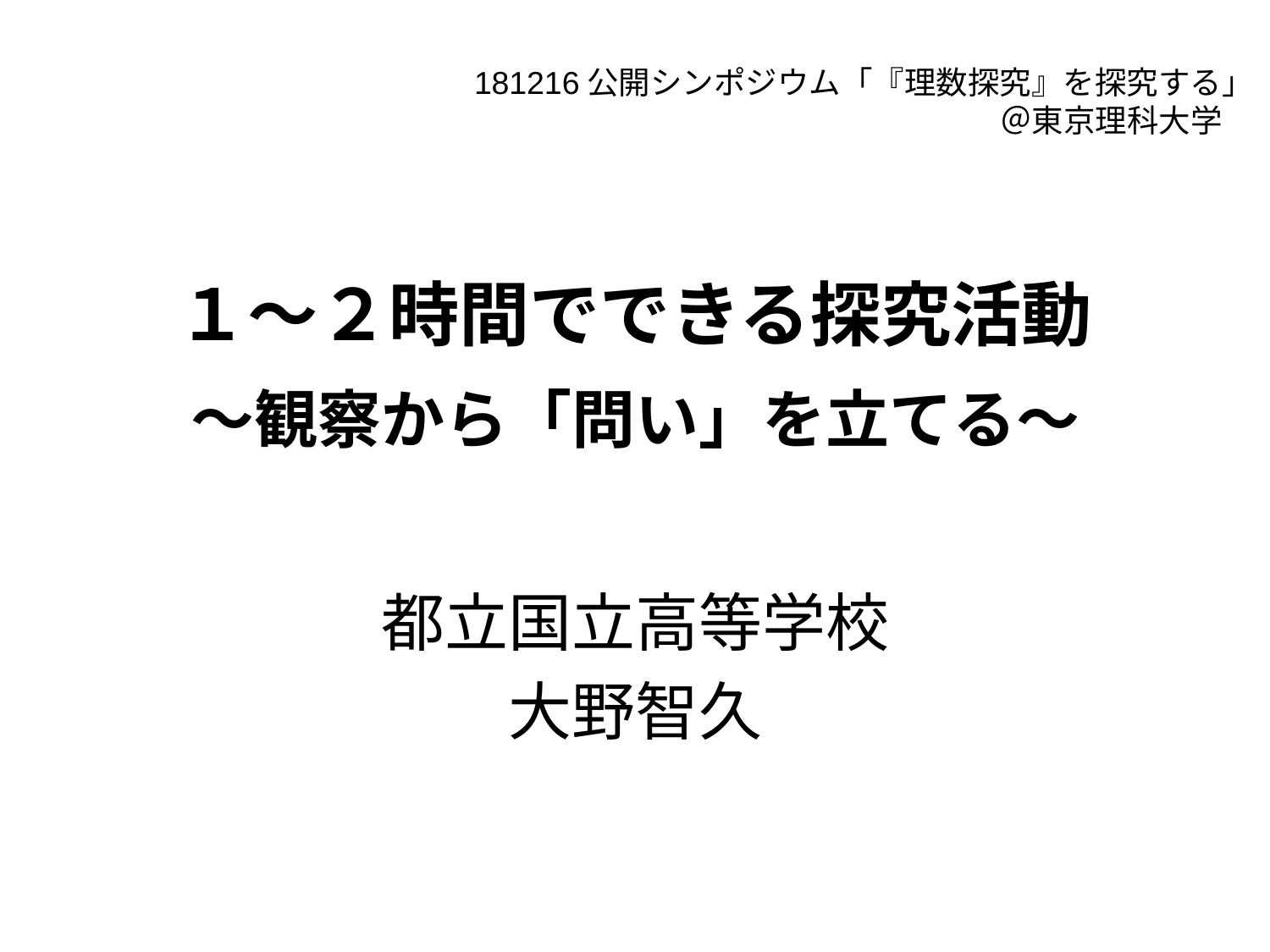

181216公開シンポジウム「『理数探究』を探究する」
＠東京理科大学
# １～２時間でできる探究活動 ～観察から「問い」を立てる～
都立国立高等学校
大野智久